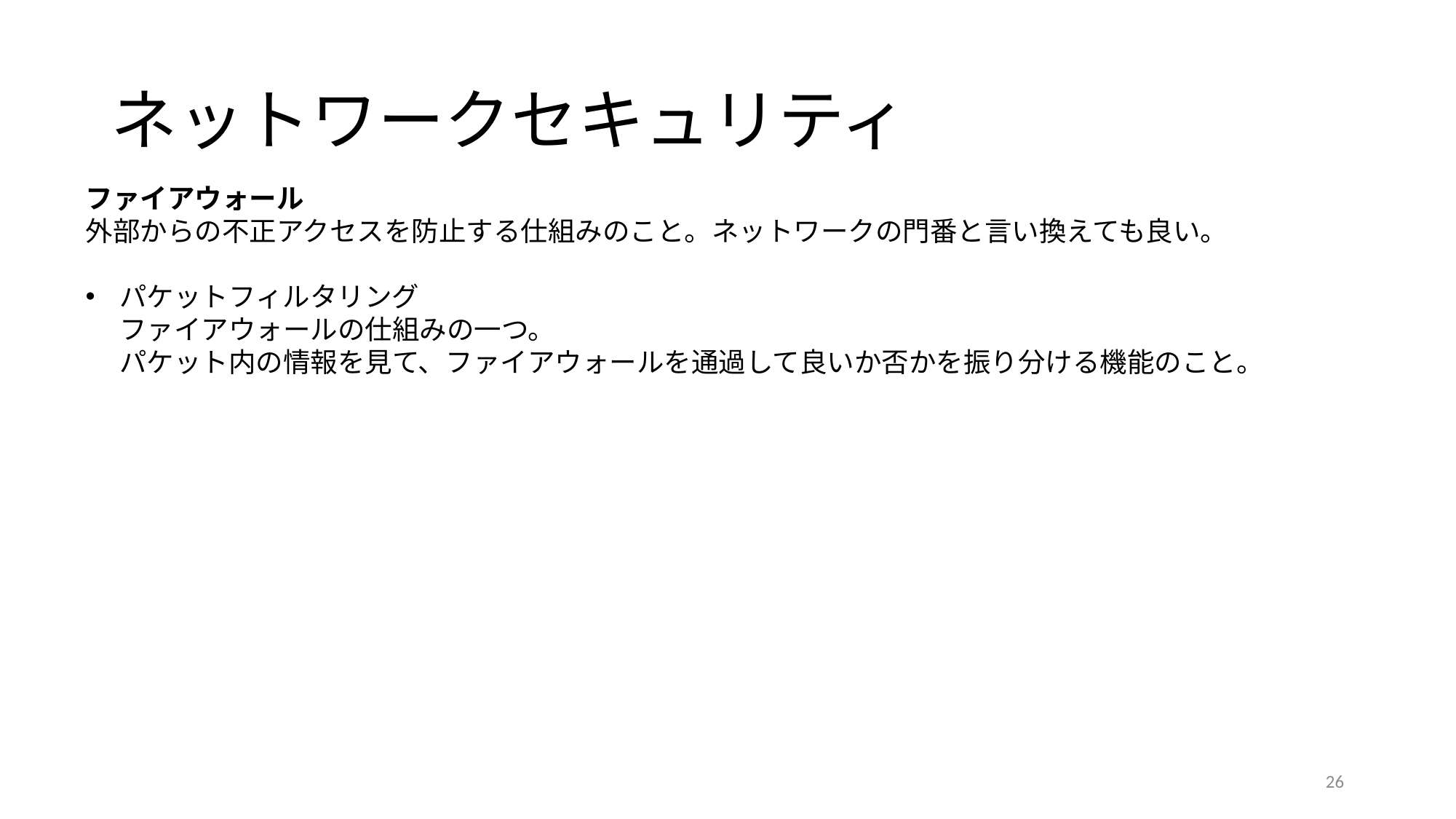

# ネットワークセキュリティ
ファイアウォール
外部からの不正アクセスを防止する仕組みのこと。ネットワークの門番と言い換えても良い。

パケットフィルタリング
ファイアウォールの仕組みの一つ。
パケット内の情報を見て、ファイアウォールを通過して良いか否かを振り分ける機能のこと。

26